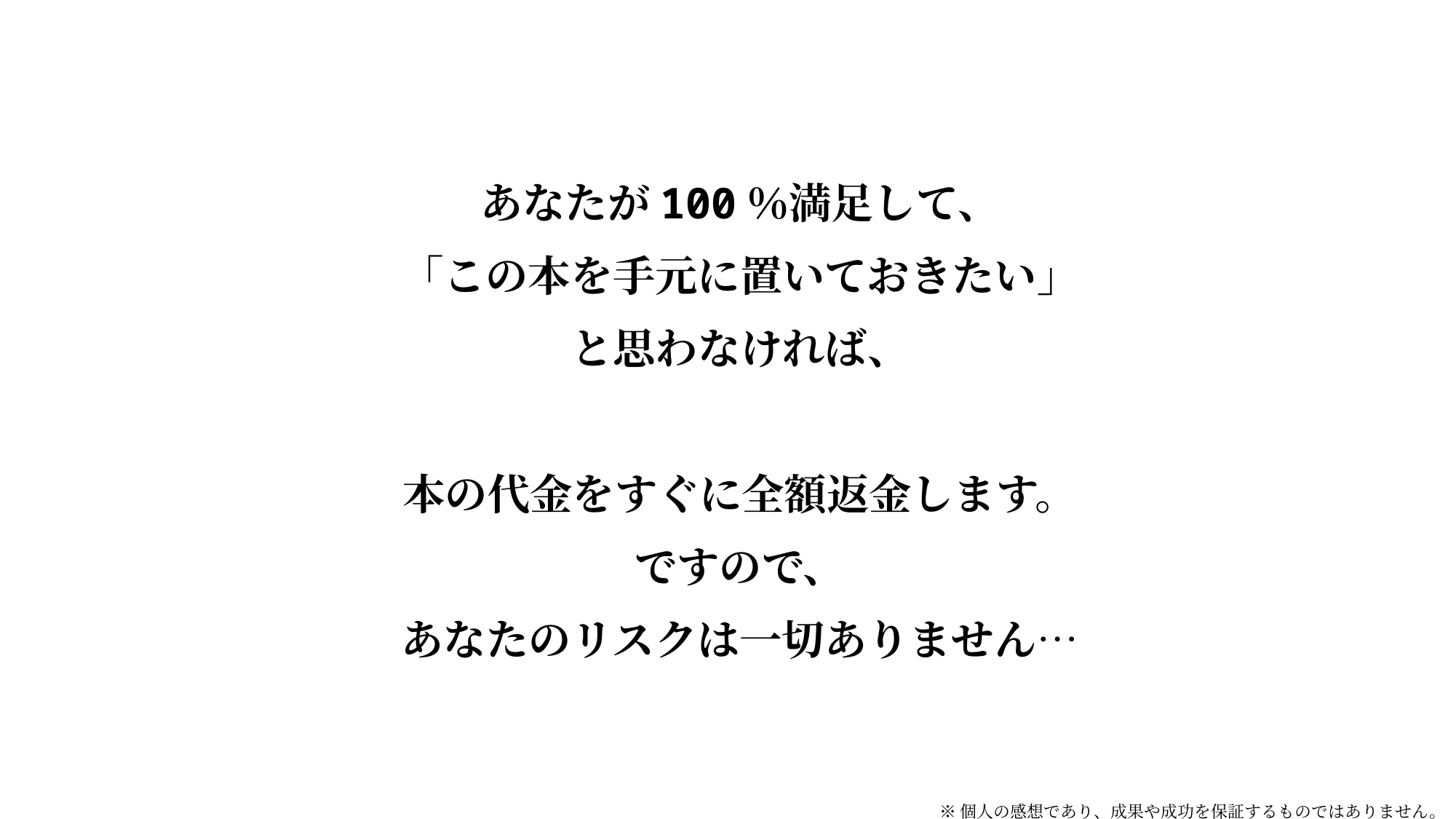

あなたが100％満足して、
「この本を手元に置いておきたい」
と思わなければ、

本の代金をすぐに全額返金します。
ですので、
あなたのリスクは一切ありません…
※個人の感想であり、成果や成功を保証するものではありません。